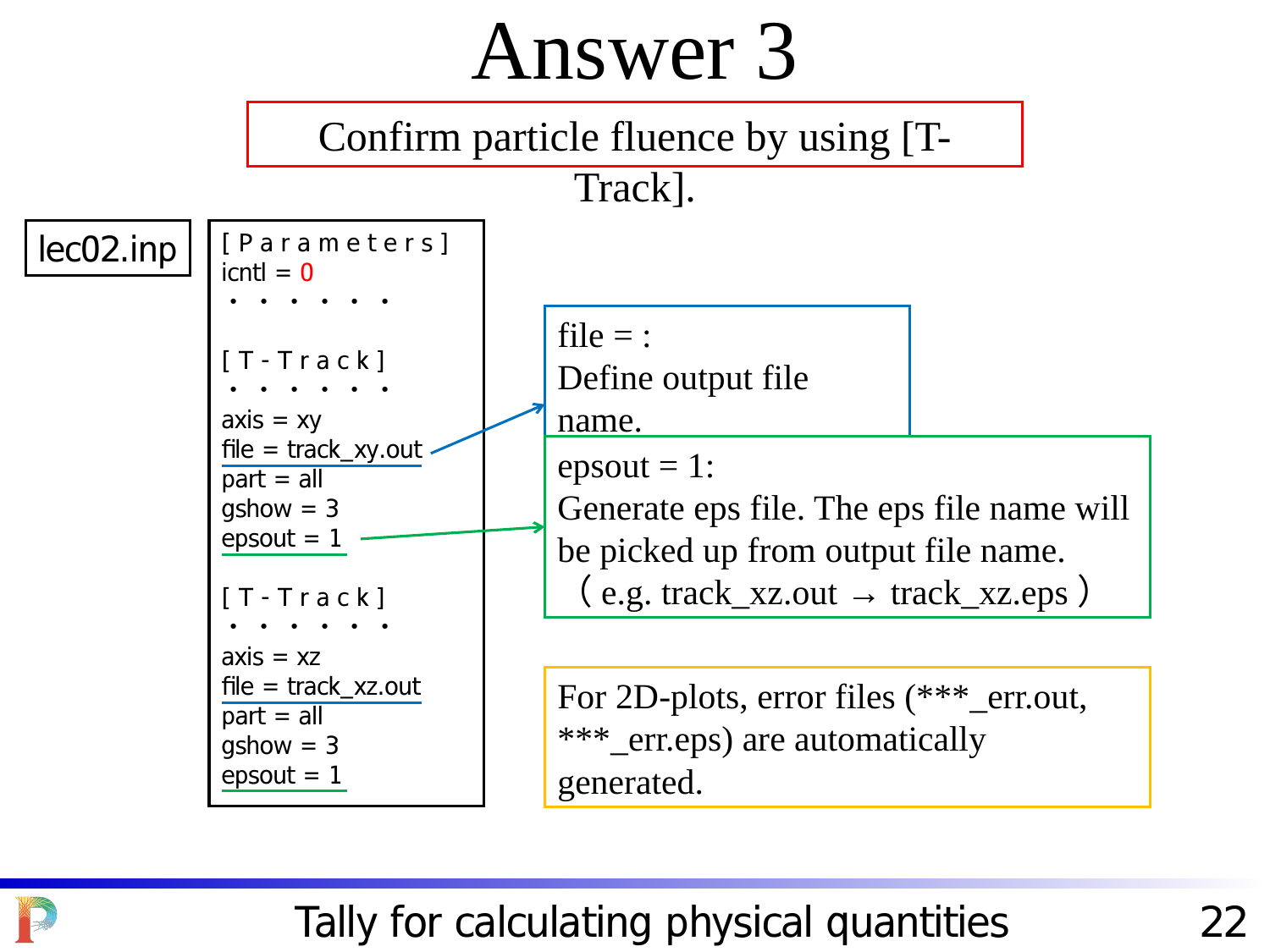

Answer 3
Confirm particle fluence by using [T-Track].
lec02.inp
[ P a r a m e t e r s ]
icntl = 0
・ ・ ・ ・ ・ ・

[ T - T r a c k ]
・ ・ ・ ・ ・ ・
axis = xy
file = track_xy.out
part = all
gshow = 3
epsout = 1

[ T - T r a c k ]
・ ・ ・ ・ ・ ・
axis = xz
file = track_xz.out
part = all
gshow = 3
epsout = 1
file = :
Define output file name.
epsout = 1:
Generate eps file. The eps file name will be picked up from output file name.
（e.g. track_xz.out → track_xz.eps）
For 2D-plots, error files (***_err.out, ***_err.eps) are automatically generated.
Tally for calculating physical quantities